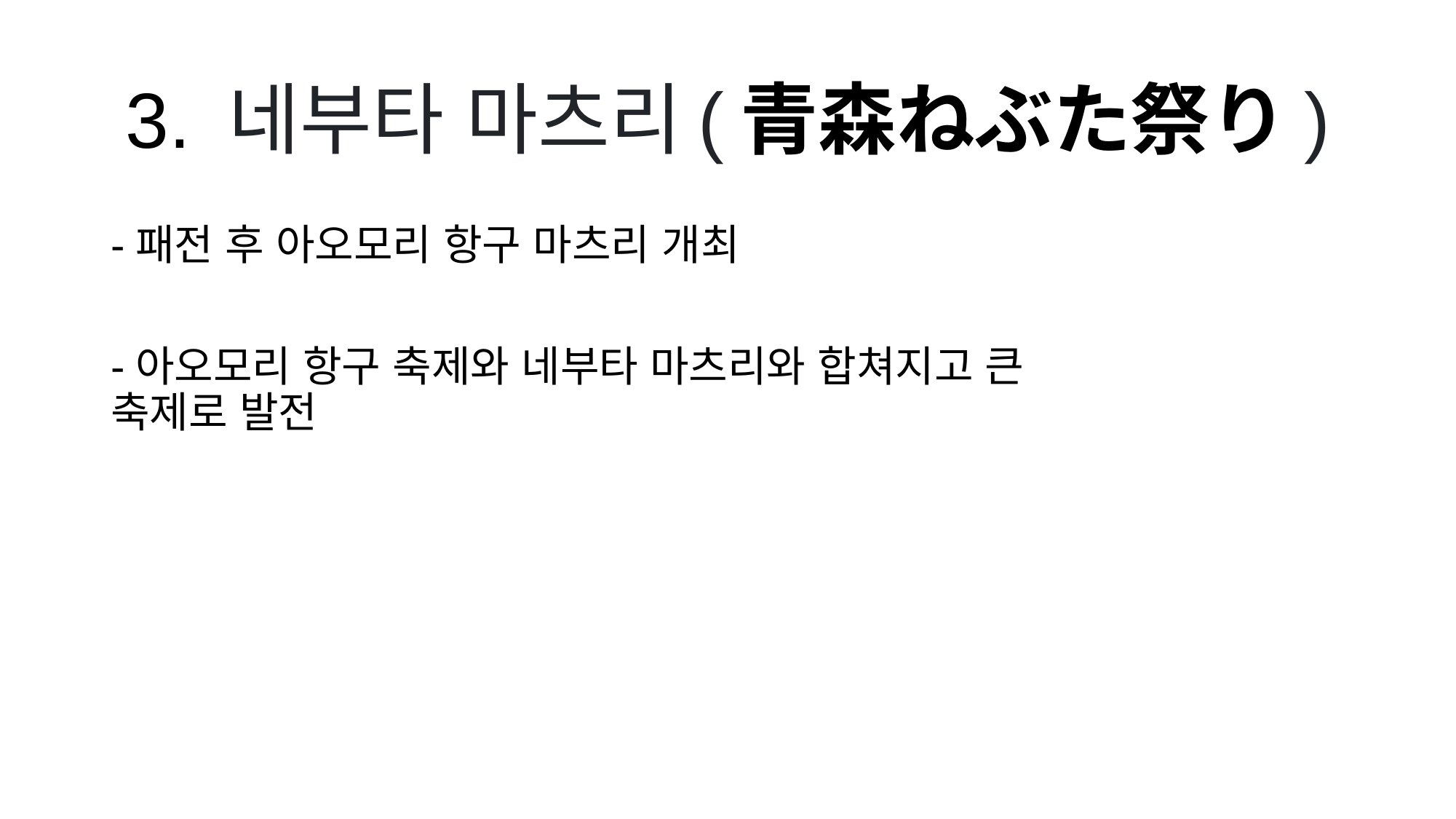

# 3. 네부타 마츠리(青森ねぶた祭り)
-패전 후 아오모리 항구 마츠리 개최

-아오모리 항구 축제와 네부타 마츠리와 합쳐지고 큰 축제로 발전